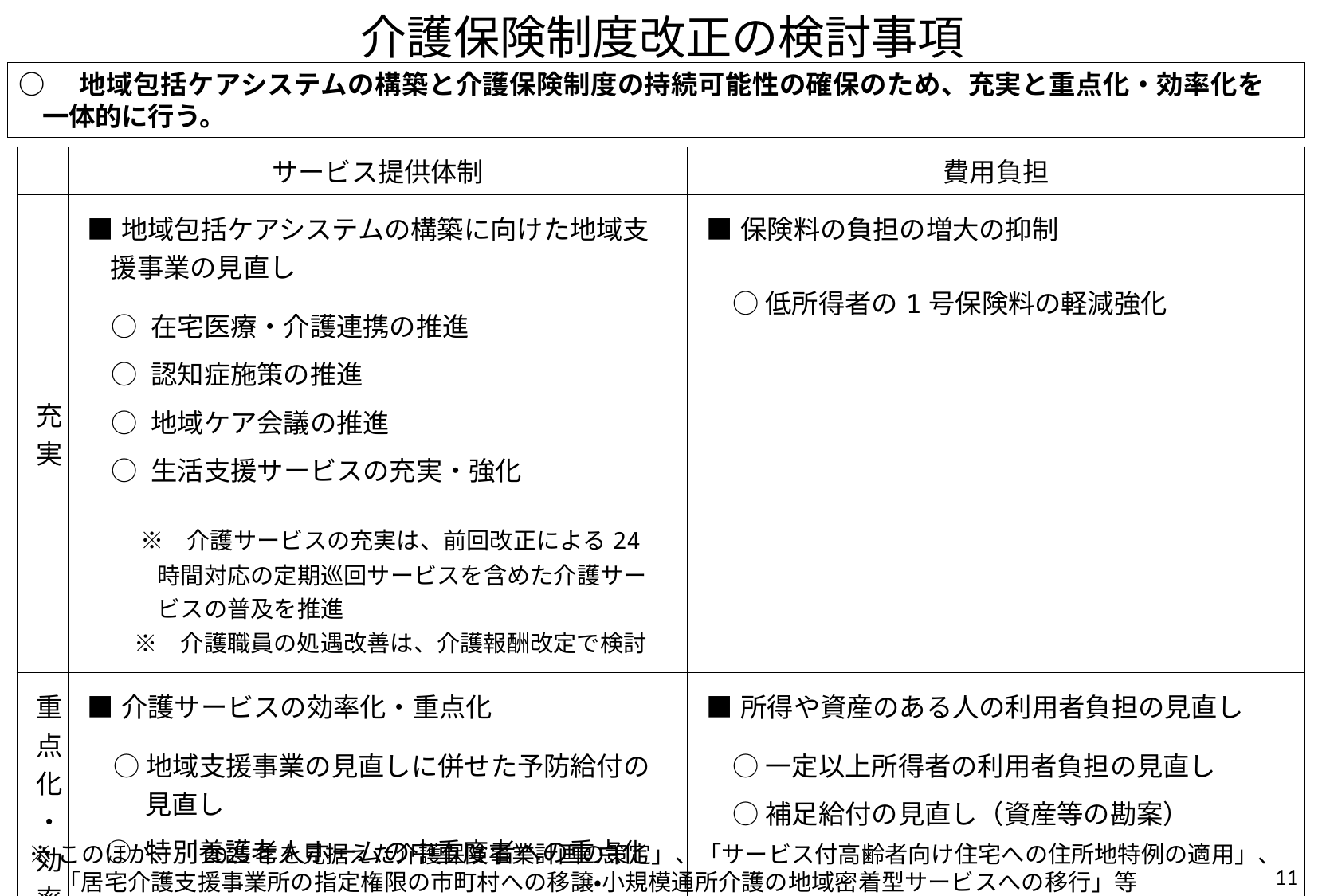

介護保険制度改正の検討事項
○　地域包括ケアシステムの構築と介護保険制度の持続可能性の確保のため、充実と重点化・効率化を　一体的に行う。
|  | サービス提供体制 | 費用負担 |
| --- | --- | --- |
| 充実 | ■地域包括ケアシステムの構築に向けた地域支援事業の見直し ○ 在宅医療・介護連携の推進 ○ 認知症施策の推進 ○ 地域ケア会議の推進 ○ 生活支援サービスの充実・強化 　　※　介護サービスの充実は、前回改正による24時間対応の定期巡回サービスを含めた介護サービスの普及を推進 　　※　介護職員の処遇改善は、介護報酬改定で検討 | ■保険料の負担の増大の抑制 　○ 低所得者の1号保険料の軽減強化 |
| 重点化・効率化 | ■介護サービスの効率化・重点化 　○ 地域支援事業の見直しに併せた予防給付の見直し ○ 特別養護老人ホームの中重度者への重点化 | ■所得や資産のある人の利用者負担の見直し 　○ 一定以上所得者の利用者負担の見直し 　○ 補足給付の見直し（資産等の勘案） |
※このほか、「2025年を見据えた介護保険事業計画の策定」、「サービス付高齢者向け住宅への住所地特例の適用」、 「居宅介護支援事業所の指定権限の市町村への移譲・小規模通所介護の地域密着型サービスへの移行」等
11